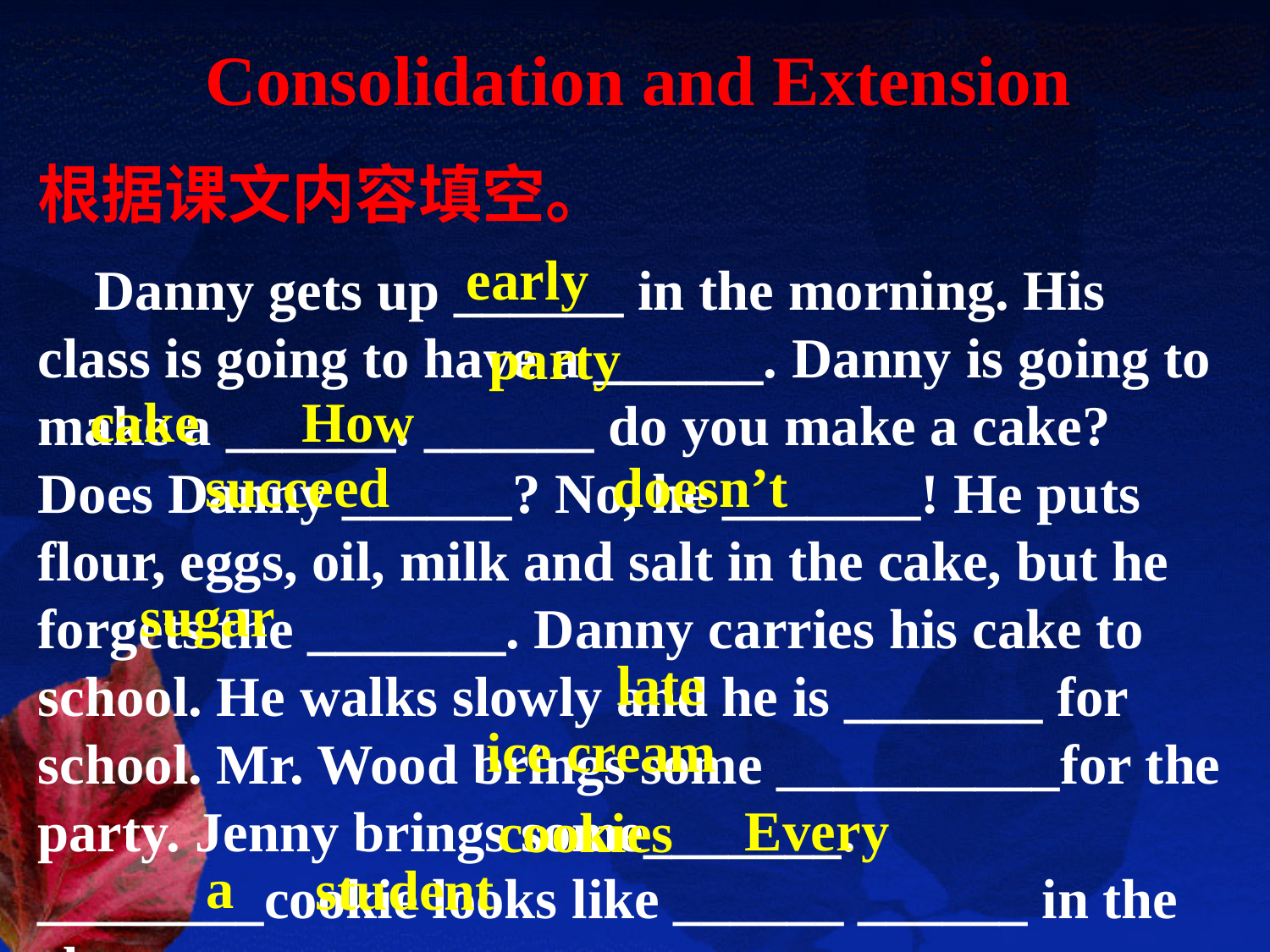

Consolidation and Extension
根据课文内容填空。
early
    Danny gets up ______ in the morning. His class is going to have a ______. Danny is going to make a ______. ______ do you make a cake? Does Danny ______? No, he _______! He puts flour, eggs, oil, milk and salt in the cake, but he forgets the _______. Danny carries his cake to school. He walks slowly and he is _______ for school. Mr. Wood brings some __________for the party. Jenny brings some_______. ________cookie looks like ______ ______ in the class.
party
cake
How
doesn’t
succeed
sugar
late
ice cream
Every
cookies
a
student